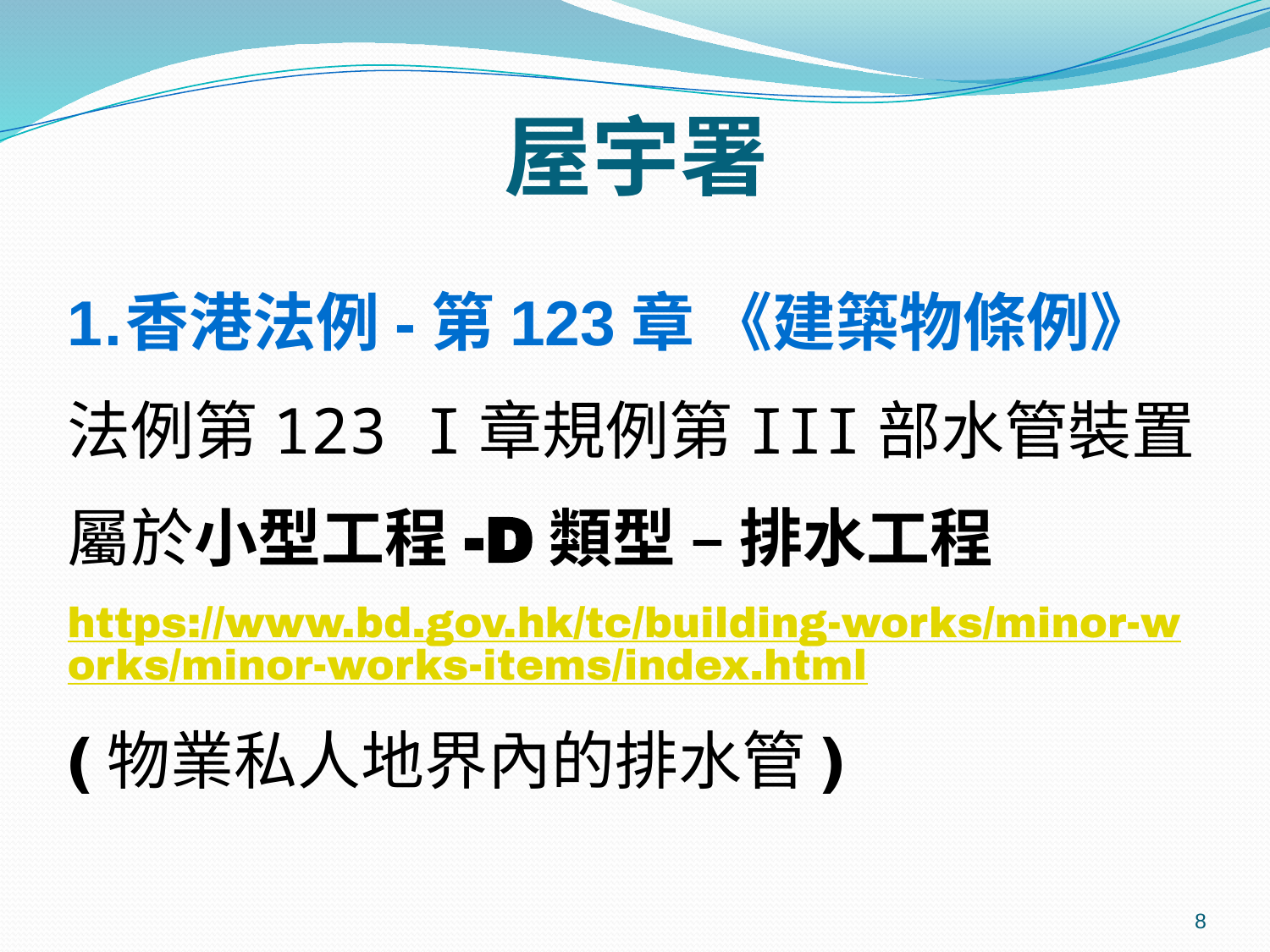

# 屋宇署
香港法例-第123章 《建築物條例》
法例第123 I章規例第III部水管裝置
屬於小型工程-D類型 – 排水工程
https://www.bd.gov.hk/tc/building-works/minor-works/minor-works-items/index.html
(物業私人地界內的排水管)

8